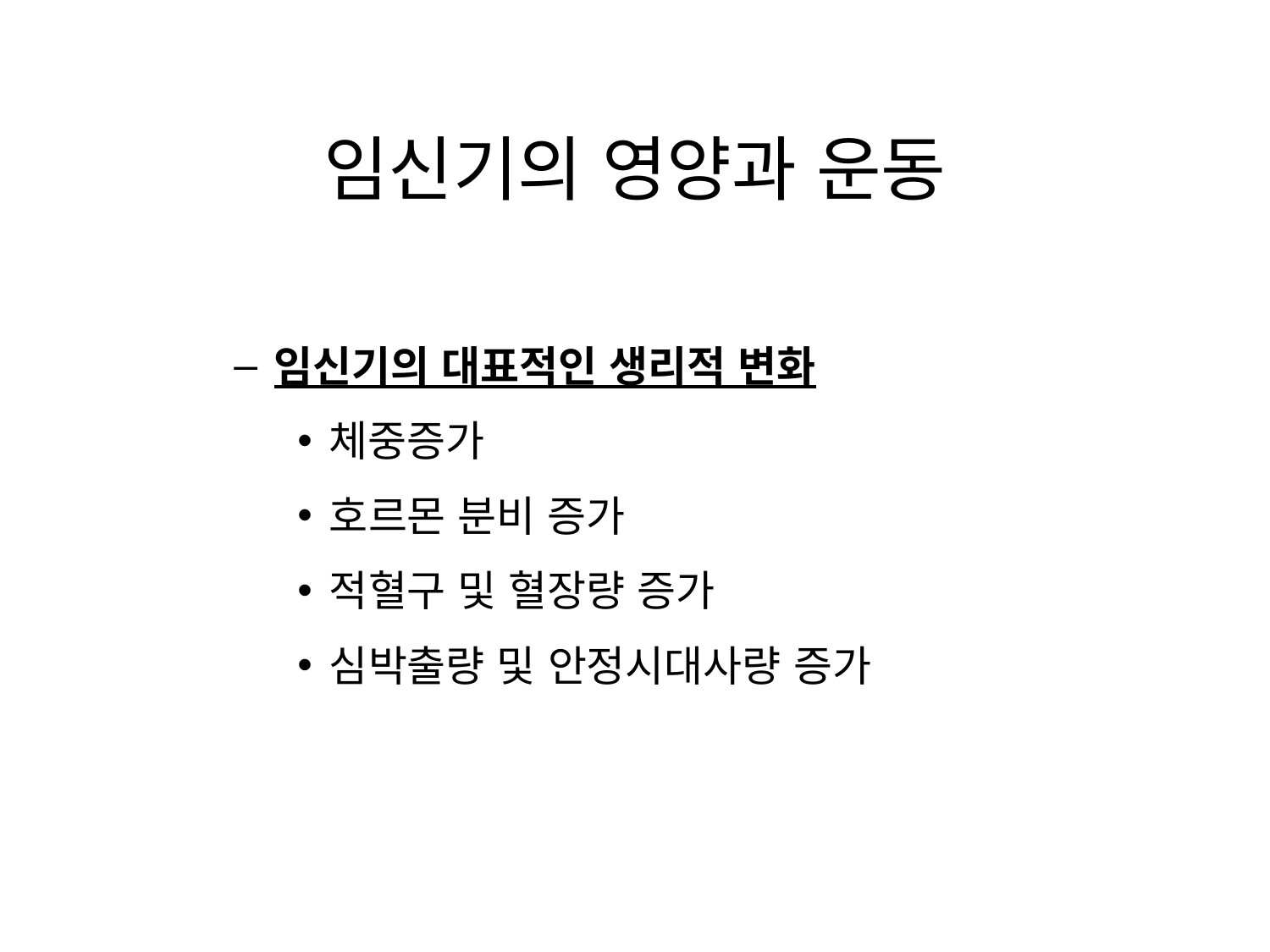

# 임신기의 영양과 운동
임신기의 대표적인 생리적 변화
체중증가
호르몬 분비 증가
적혈구 및 혈장량 증가
심박출량 및 안정시대사량 증가